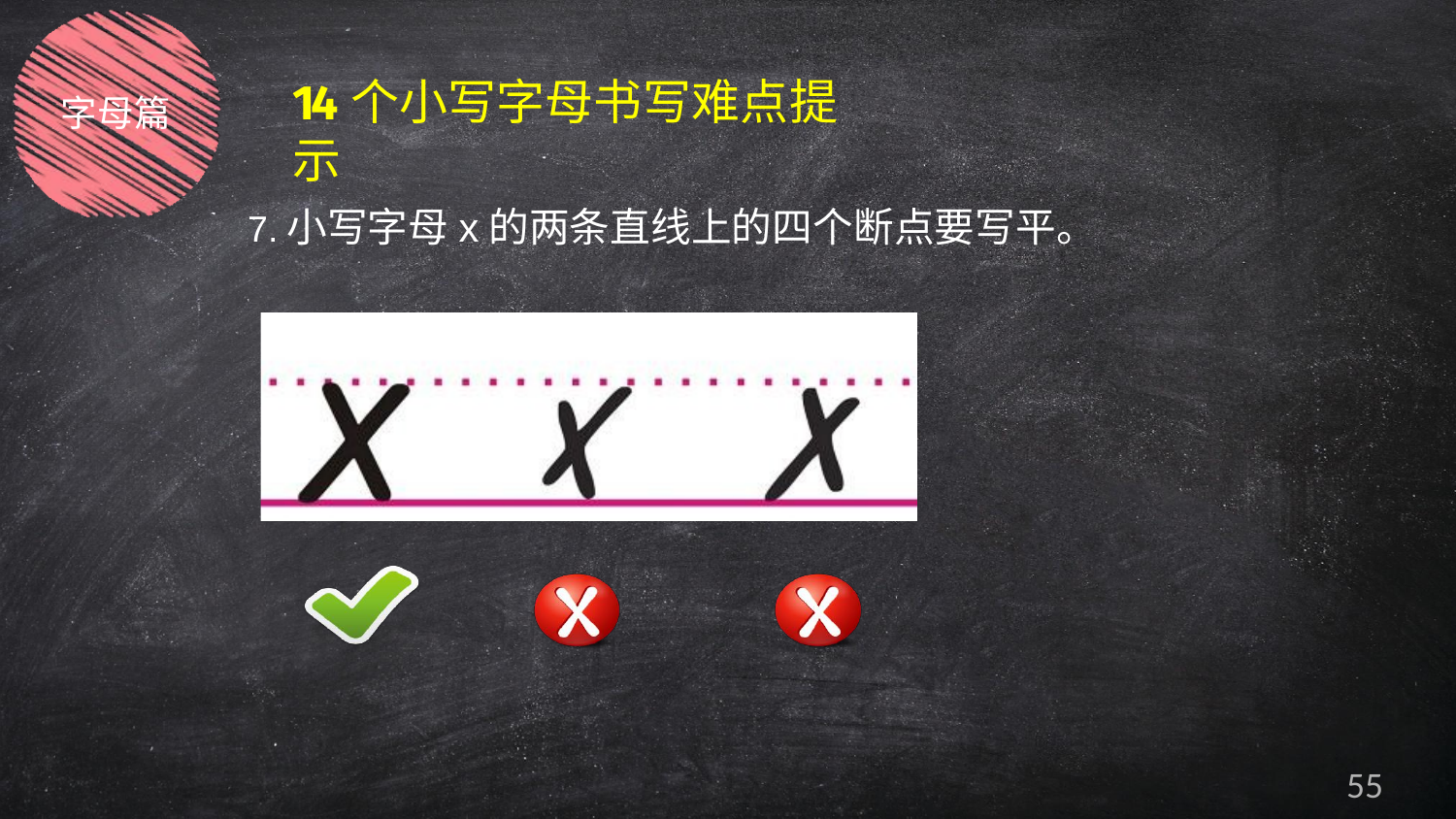

14个小写字母书写难点提示
字母篇
7.小写字母x的两条直线上的四个断点要写平。

55